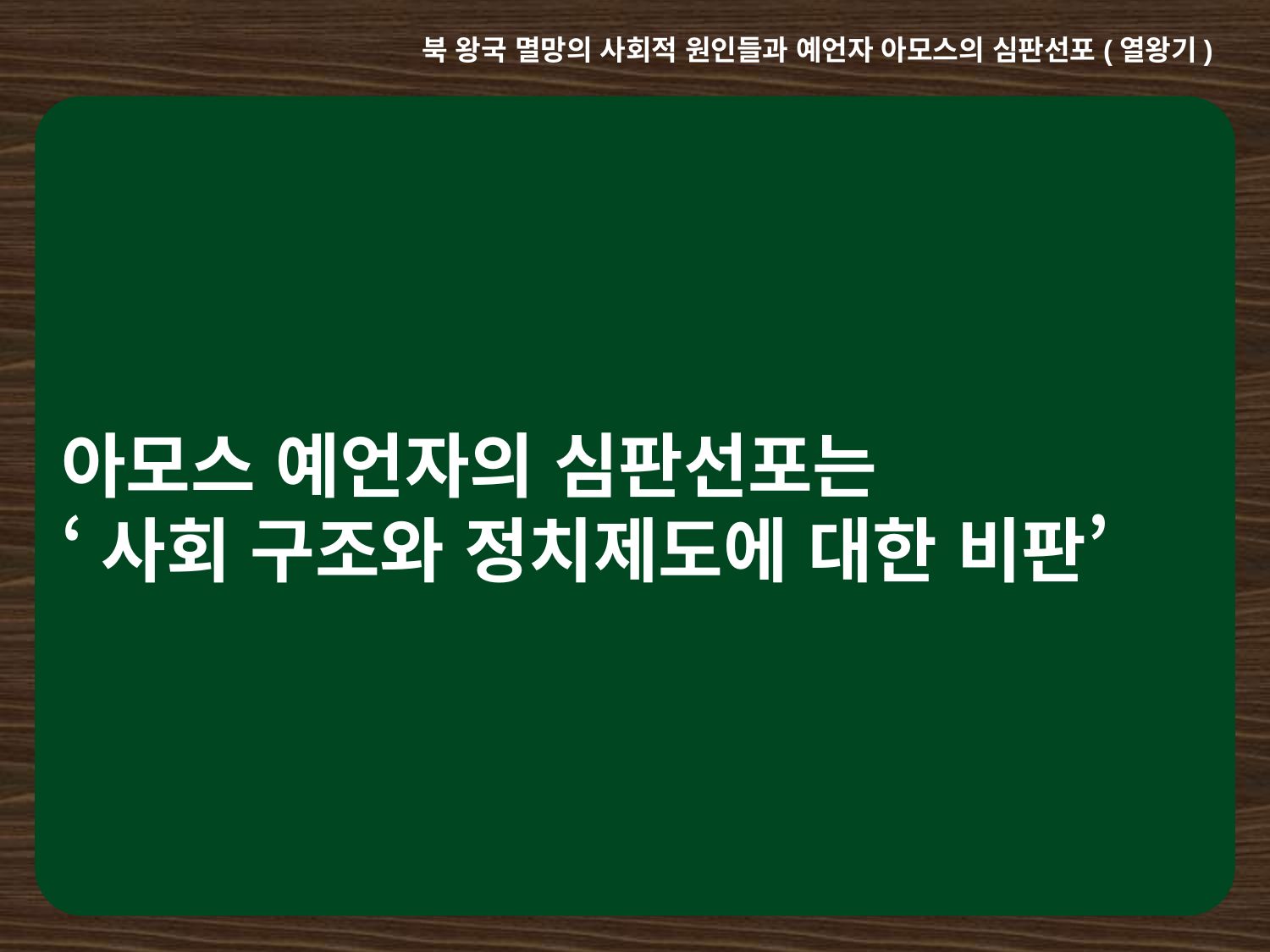

북 왕국 멸망의 사회적 원인들과 예언자 아모스의 심판선포(열왕기)
아모스 예언자의 심판선포는
‘사회 구조와 정치제도에 대한 비판’